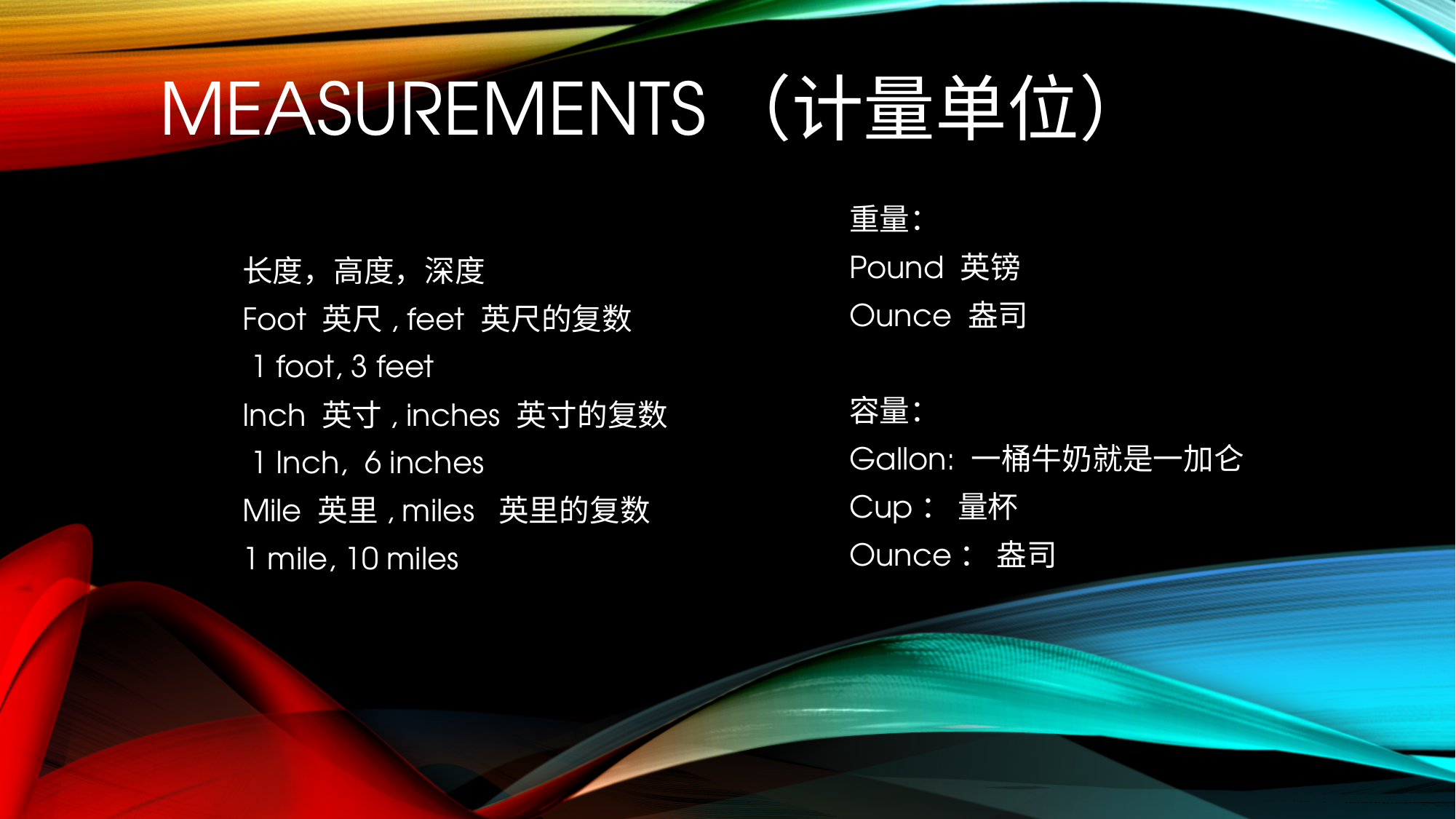

# Measurements（计量单位）

长度，高度，深度
Foot 英尺, feet 英尺的复数
 1 foot, 3 feet
Inch 英寸, inches 英寸的复数
 1 Inch,  6 inches
Mile 英里, miles  英里的复数
1 mile, 10 miles

重量：
Pound 英镑
Ounce 盎司

容量：
Gallon: 一桶牛奶就是一加仑
Cup： 量杯
Ounce： 盎司